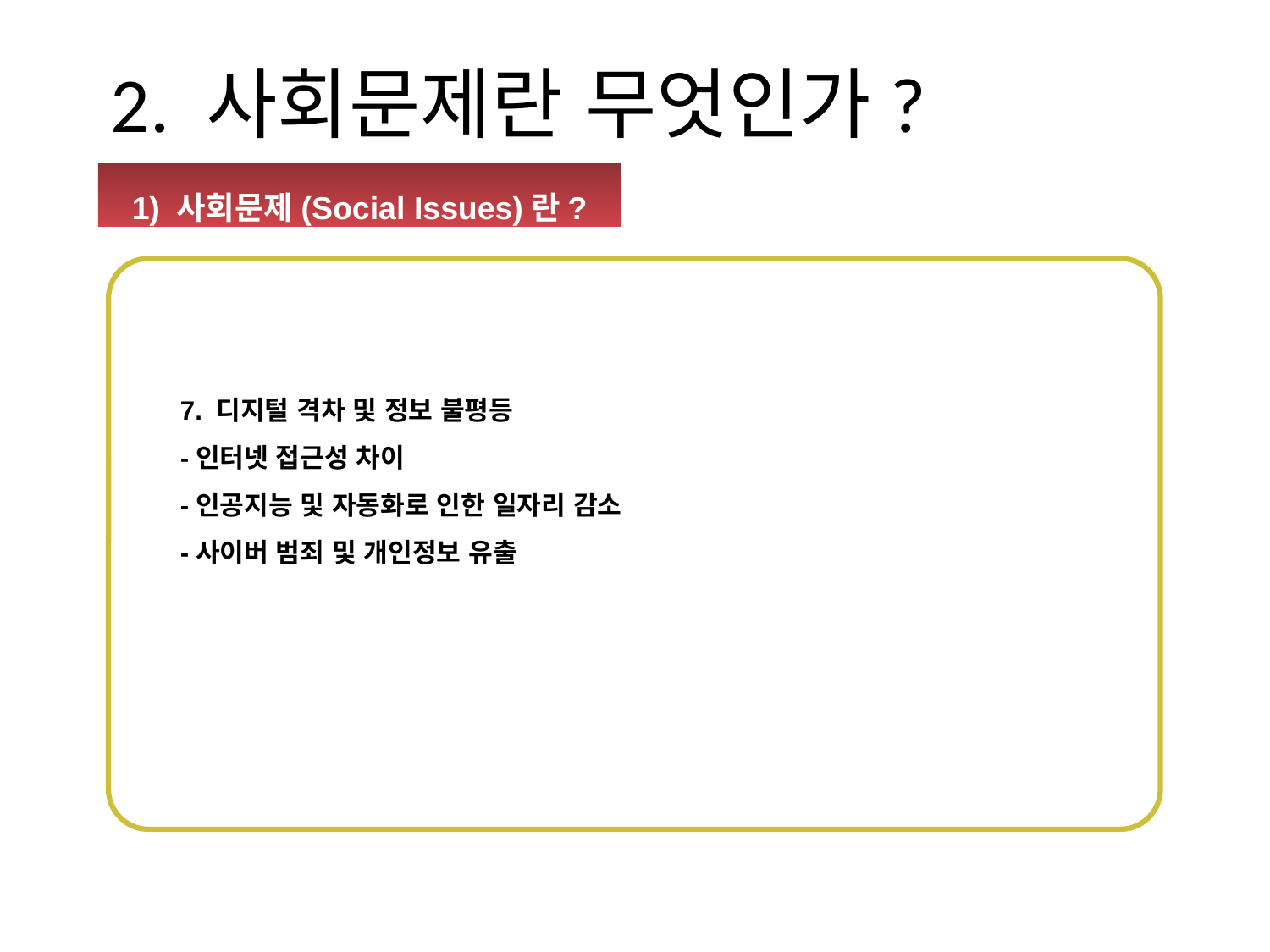

# 2. 사회문제란 무엇인가?
1) 사회문제(Social Issues)란?

7. 디지털 격차 및 정보 불평등
-인터넷 접근성 차이
-인공지능 및 자동화로 인한 일자리 감소
-사이버 범죄 및 개인정보 유출